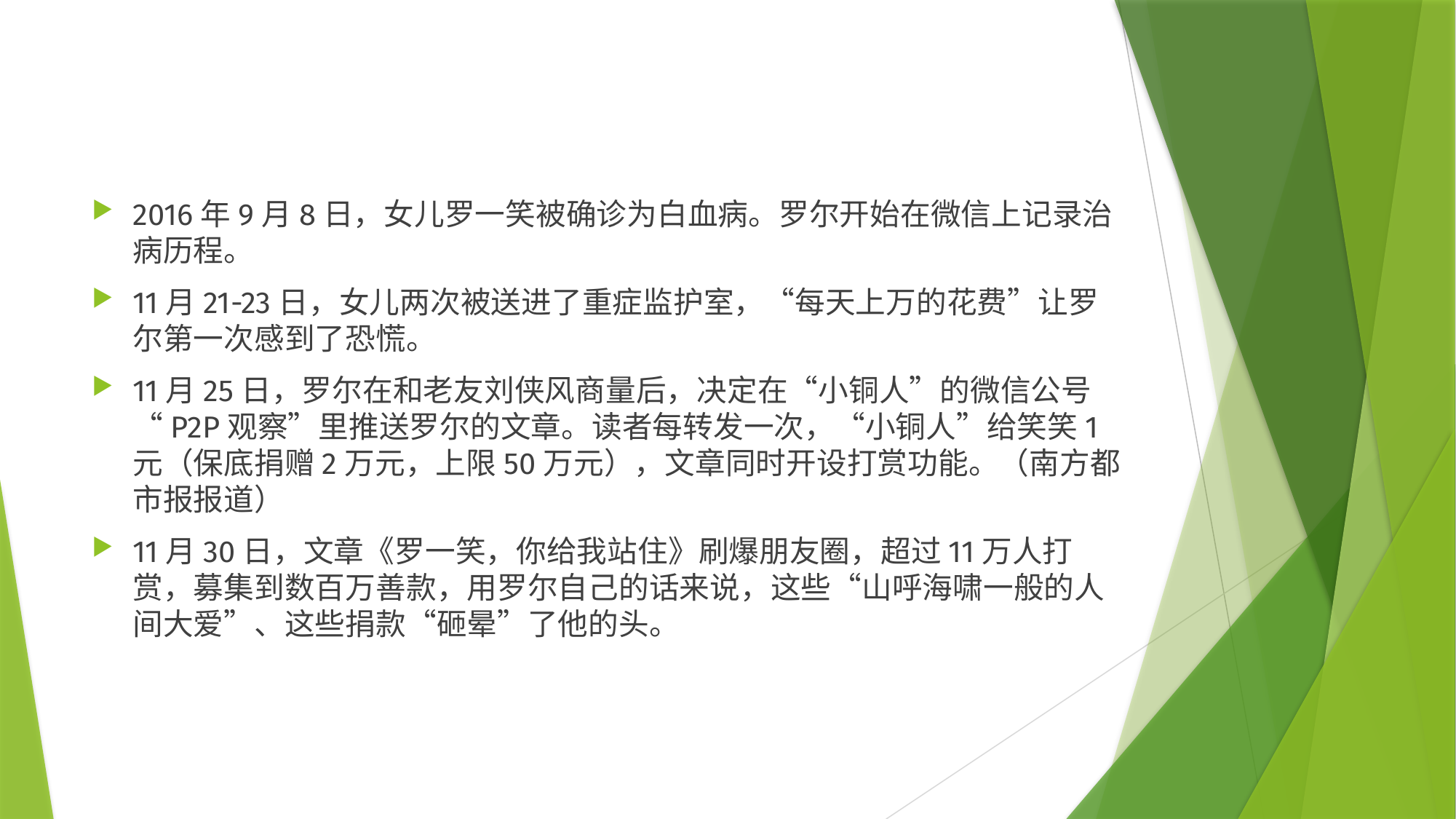

2016年9月8日，女儿罗一笑被确诊为白血病。罗尔开始在微信上记录治病历程。
11月21-23日，女儿两次被送进了重症监护室，“每天上万的花费”让罗尔第一次感到了恐慌。
11月25日，罗尔在和老友刘侠风商量后，决定在“小铜人”的微信公号“P2P观察”里推送罗尔的文章。读者每转发一次，“小铜人”给笑笑1元（保底捐赠2万元，上限50万元），文章同时开设打赏功能。（南方都市报报道）
11月30日，文章《罗一笑，你给我站住》刷爆朋友圈，超过11万人打赏，募集到数百万善款，用罗尔自己的话来说，这些“山呼海啸一般的人间大爱”、这些捐款“砸晕”了他的头。